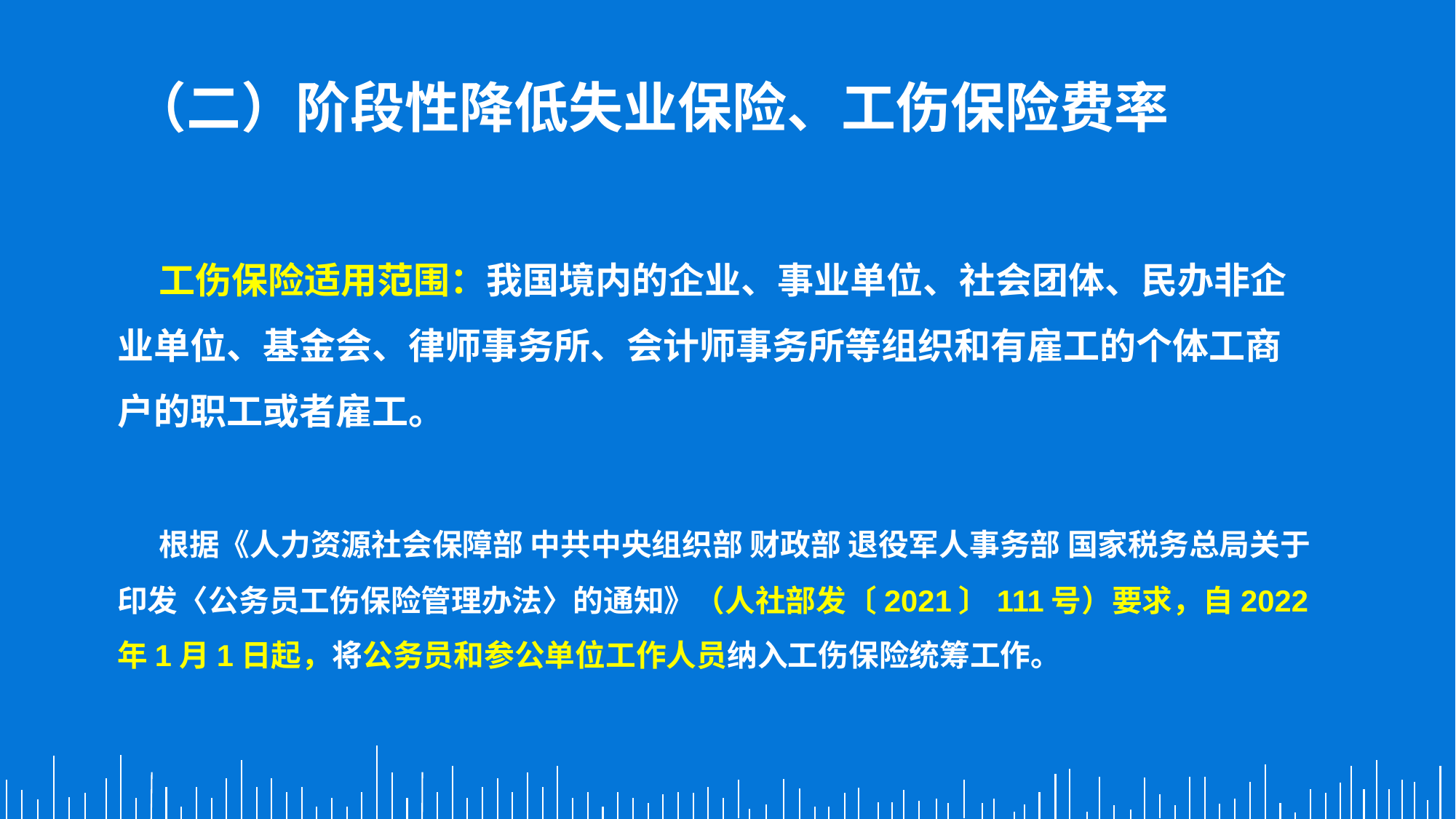

（二）阶段性降低失业保险、工伤保险费率
    工伤保险适用范围：我国境内的企业、事业单位、社会团体、民办非企业单位、基金会、律师事务所、会计师事务所等组织和有雇工的个体工商户的职工或者雇工。

    根据《人力资源社会保障部 中共中央组织部 财政部 退役军人事务部 国家税务总局关于印发〈公务员工伤保险管理办法〉的通知》（人社部发〔2021〕111号）要求，自2022年1月1日起，将公务员和参公单位工作人员纳入工伤保险统筹工作。